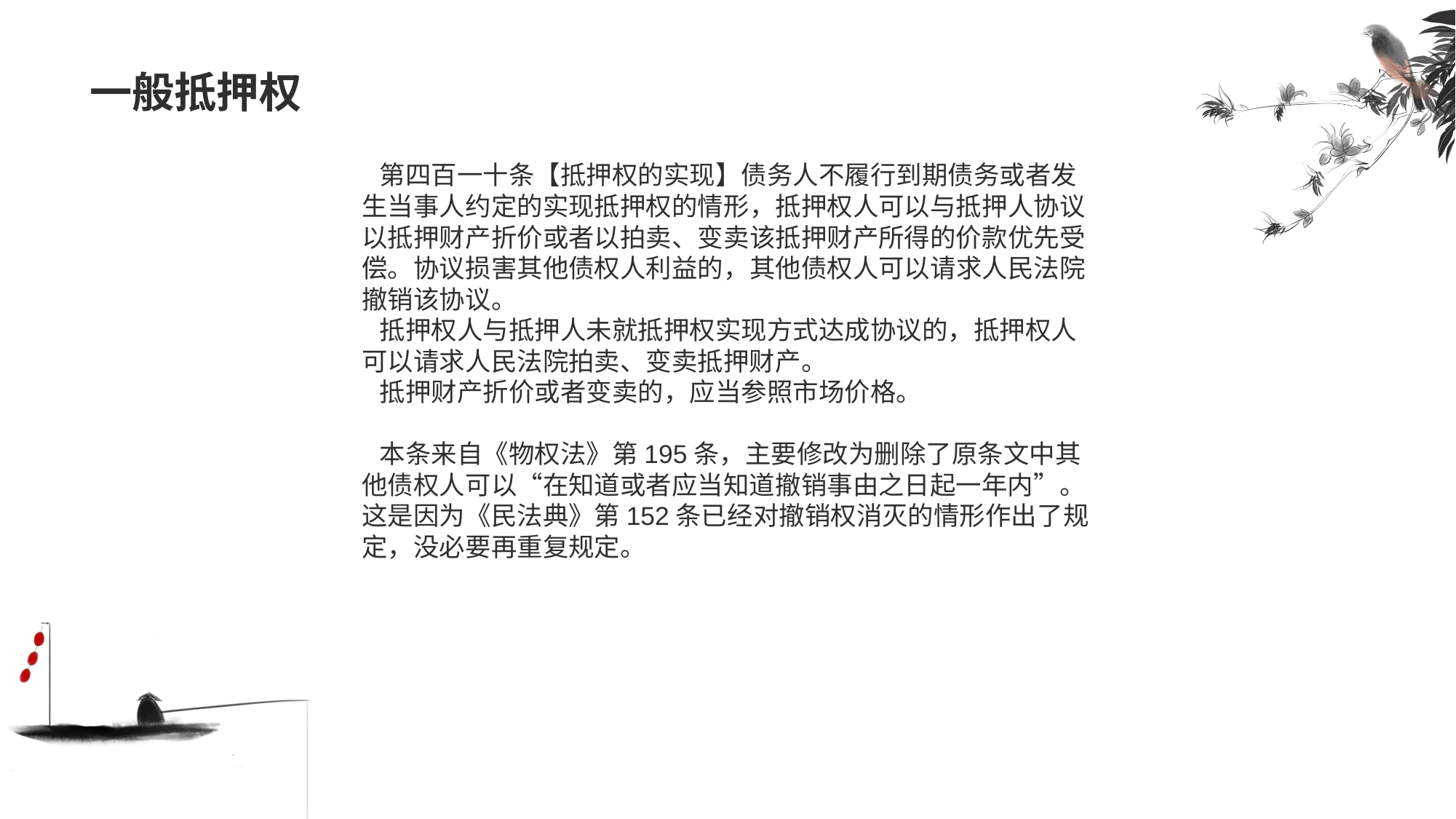

# 一般抵押权

  第四百一十条【抵押权的实现】债务人不履行到期债务或者发生当事人约定的实现抵押权的情形，抵押权人可以与抵押人协议以抵押财产折价或者以拍卖、变卖该抵押财产所得的价款优先受偿。协议损害其他债权人利益的，其他债权人可以请求人民法院撤销该协议。
  抵押权人与抵押人未就抵押权实现方式达成协议的，抵押权人可以请求人民法院拍卖、变卖抵押财产。
  抵押财产折价或者变卖的，应当参照市场价格。

  本条来自《物权法》第195条，主要修改为删除了原条文中其他债权人可以“在知道或者应当知道撤销事由之日起一年内”。这是因为《民法典》第152条已经对撤销权消灭的情形作出了规定，没必要再重复规定。
136